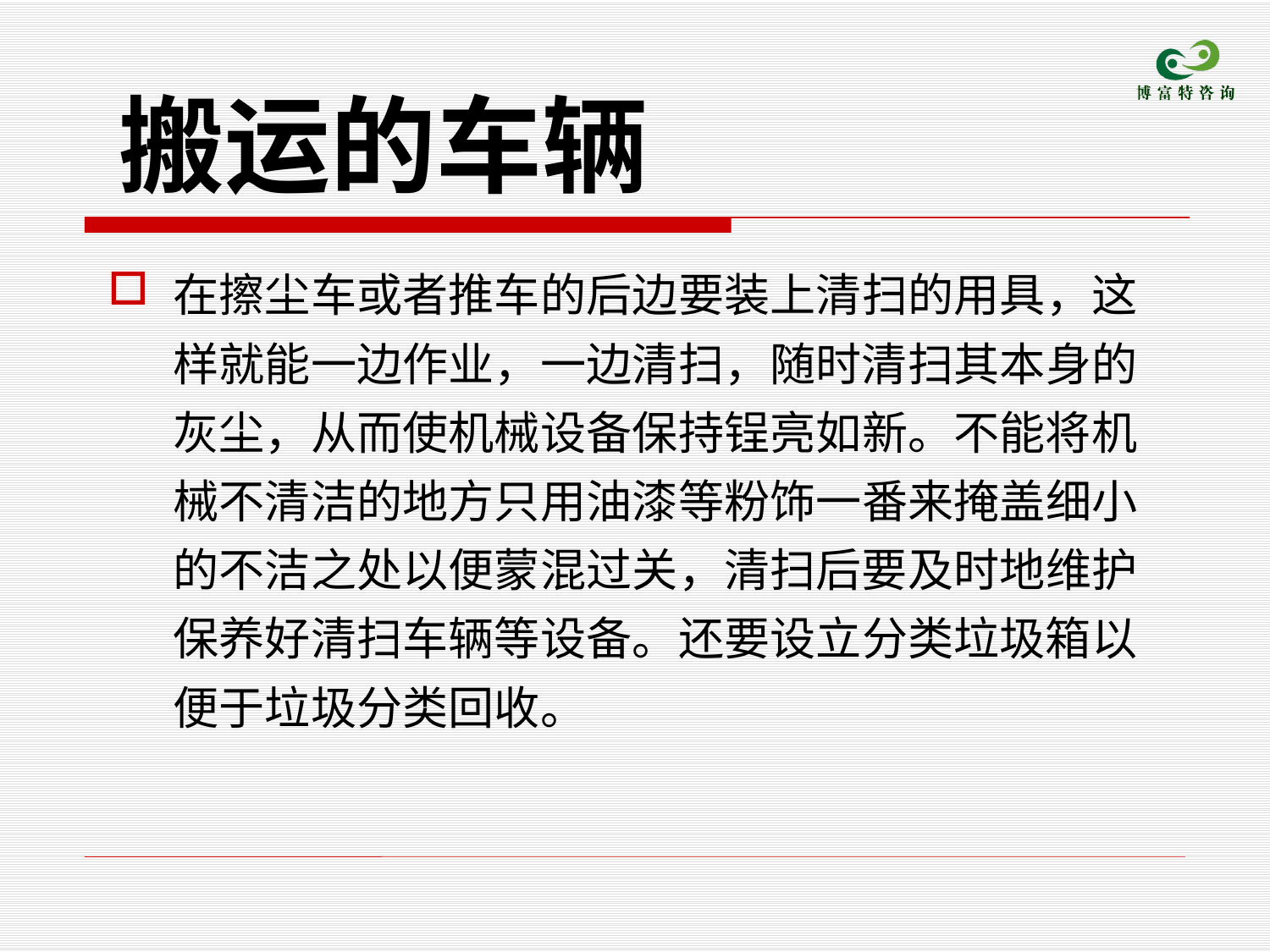

搬运的车辆
在擦尘车或者推车的后边要装上清扫的用具，这样就能一边作业，一边清扫，随时清扫其本身的灰尘，从而使机械设备保持锃亮如新。不能将机械不清洁的地方只用油漆等粉饰一番来掩盖细小的不洁之处以便蒙混过关，清扫后要及时地维护保养好清扫车辆等设备。还要设立分类垃圾箱以便于垃圾分类回收。
201